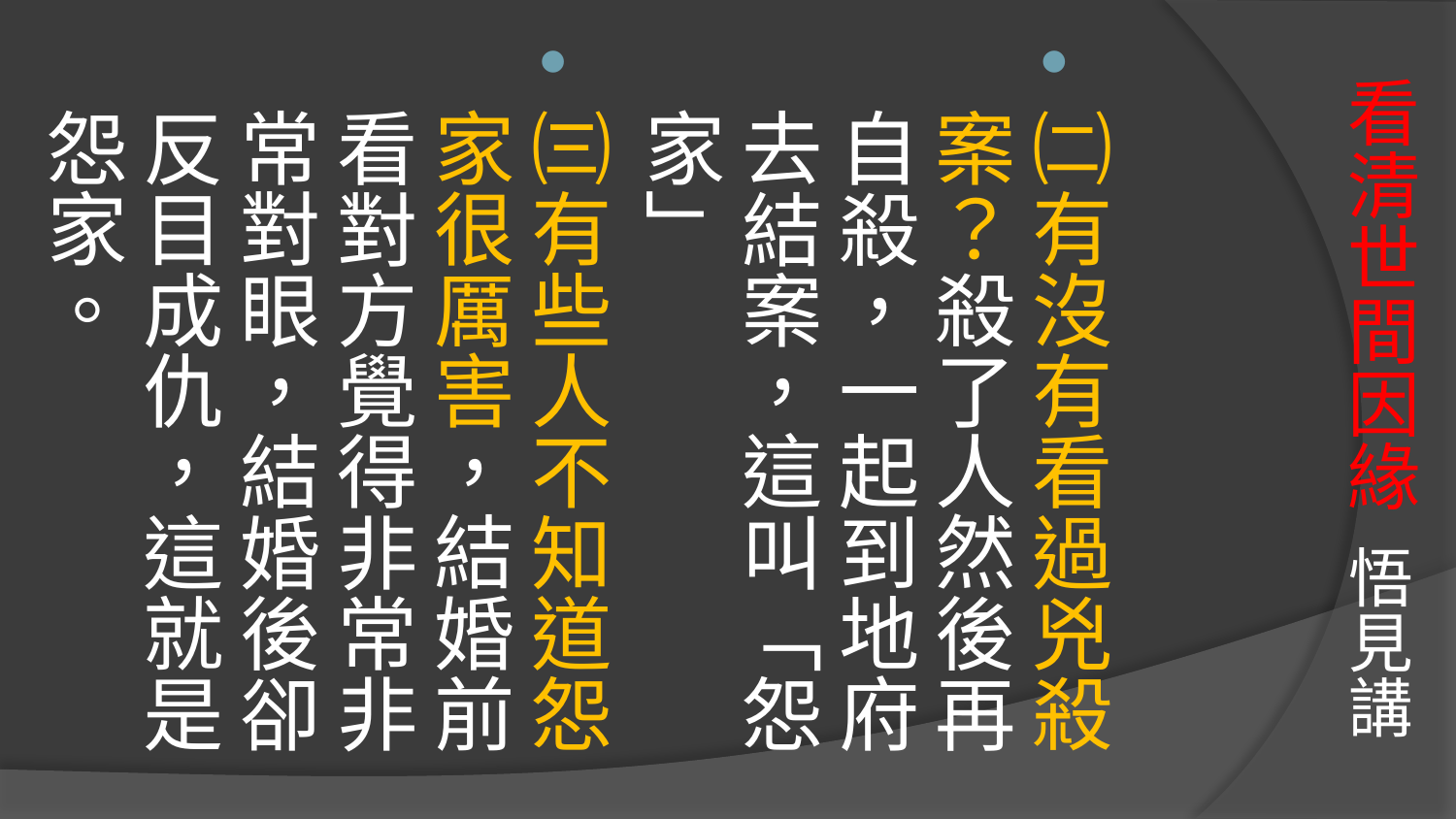

# 看清世間因緣  悟見講
㈡有沒有看過兇殺案？殺了人然後再自殺，一起到地府去結案，這叫「怨家」
㈢有些人不知道怨家很厲害，結婚前看對方覺得非常非常對眼，結婚後卻反目成仇，這就是怨家。